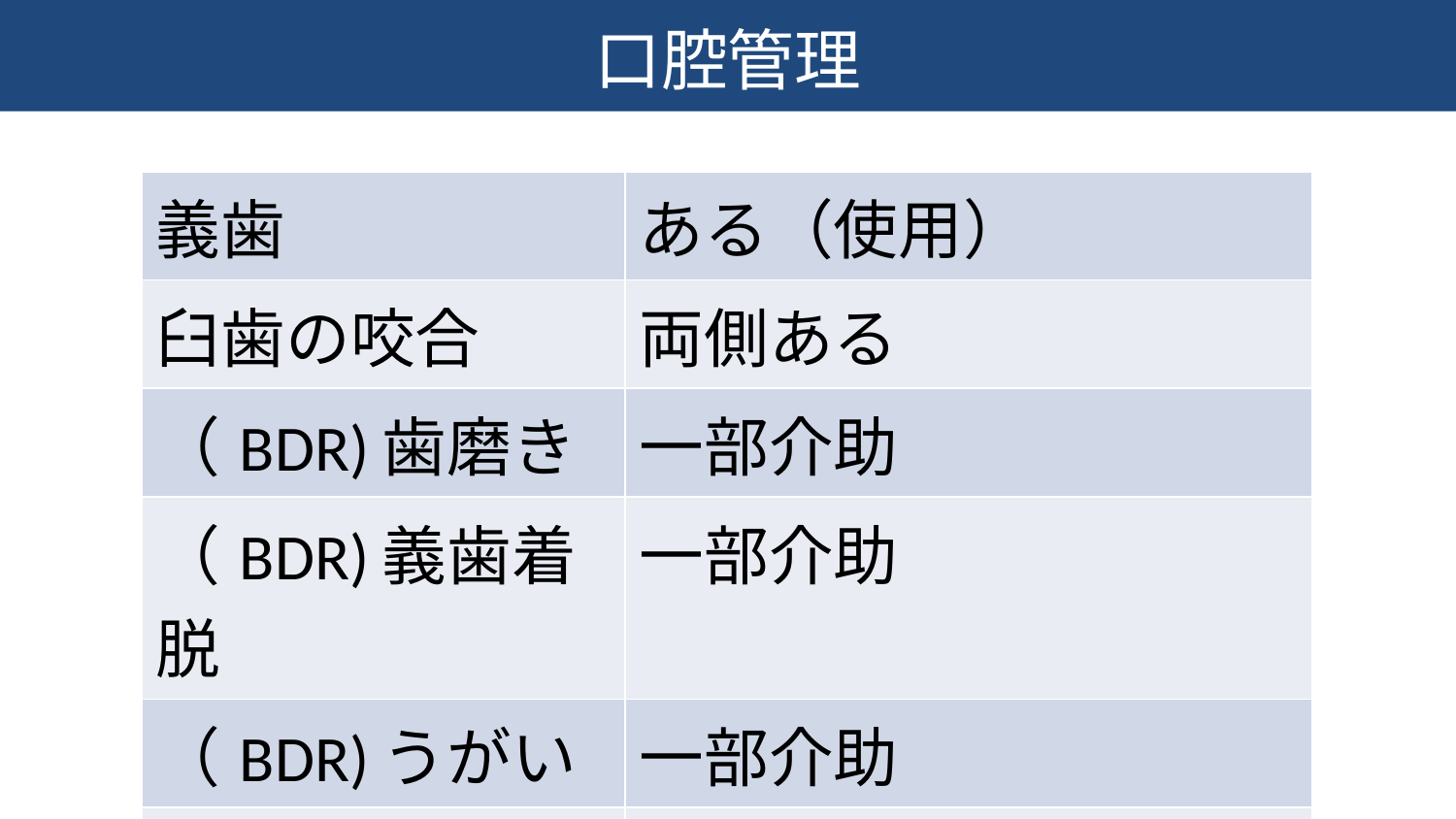

口腔管理
| 義歯 | ある（使用） |
| --- | --- |
| 臼歯の咬合 | 両側ある |
| （BDR)歯磨き | 一部介助 |
| （BDR)義歯着脱 | 一部介助 |
| （BDR)うがい | 一部介助 |
| その他 | ガーグルベースン使用 |